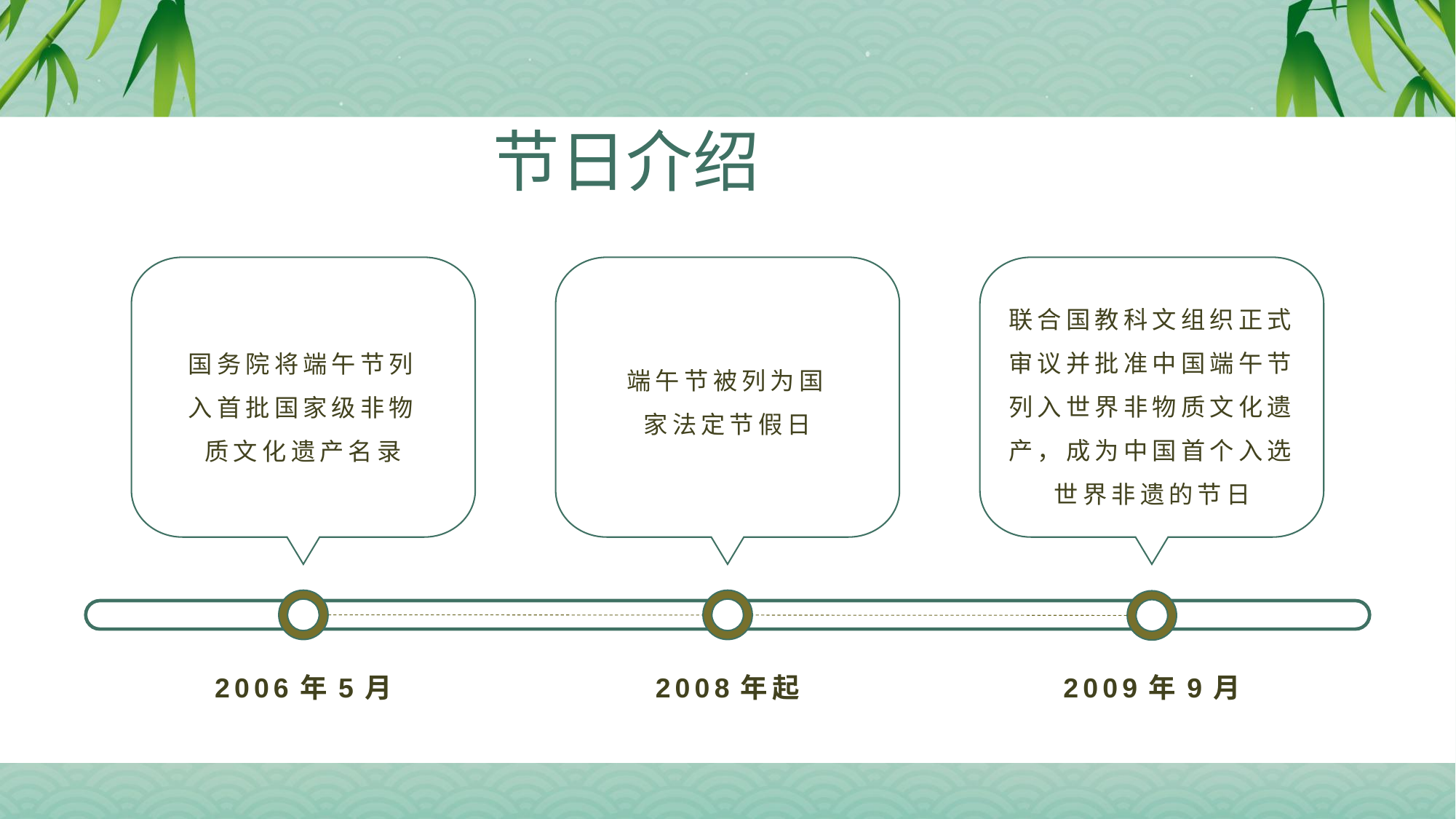

节日介绍

联合国教科文组织正式审议并批准中国端午节列入世界非物质文化遗产，成为中国首个入选世界非遗的节日
国务院将端午节列入首批国家级非物质文化遗产名录
端午节被列为国家法定节假日

2006年5月
2008年起
2009年9月